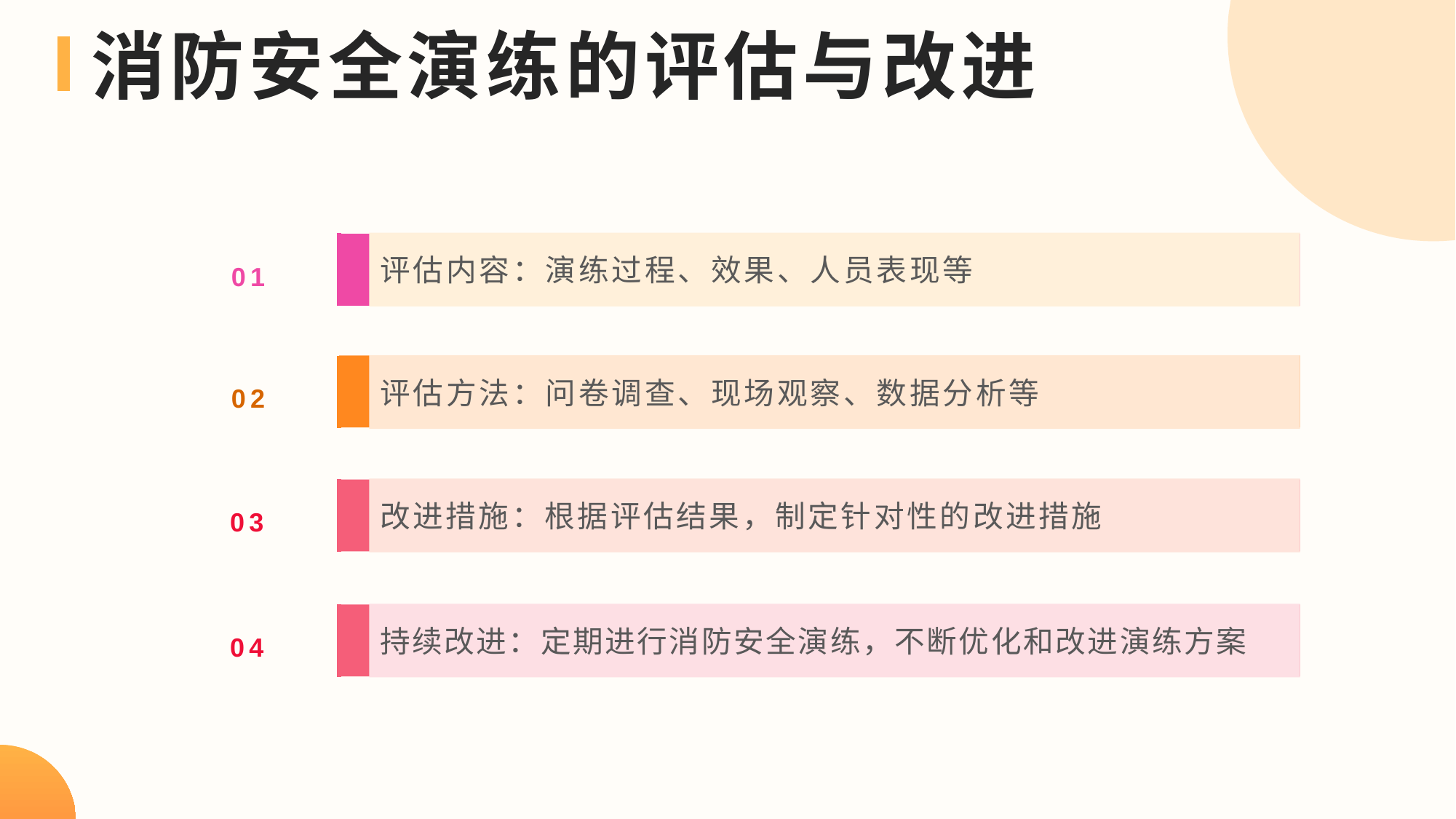

消防安全演练的评估与改进
评估内容：演练过程、效果、人员表现等

01
评估方法：问卷调查、现场观察、数据分析等

02
改进措施：根据评估结果，制定针对性的改进措施

03
持续改进：定期进行消防安全演练，不断优化和改进演练方案

04